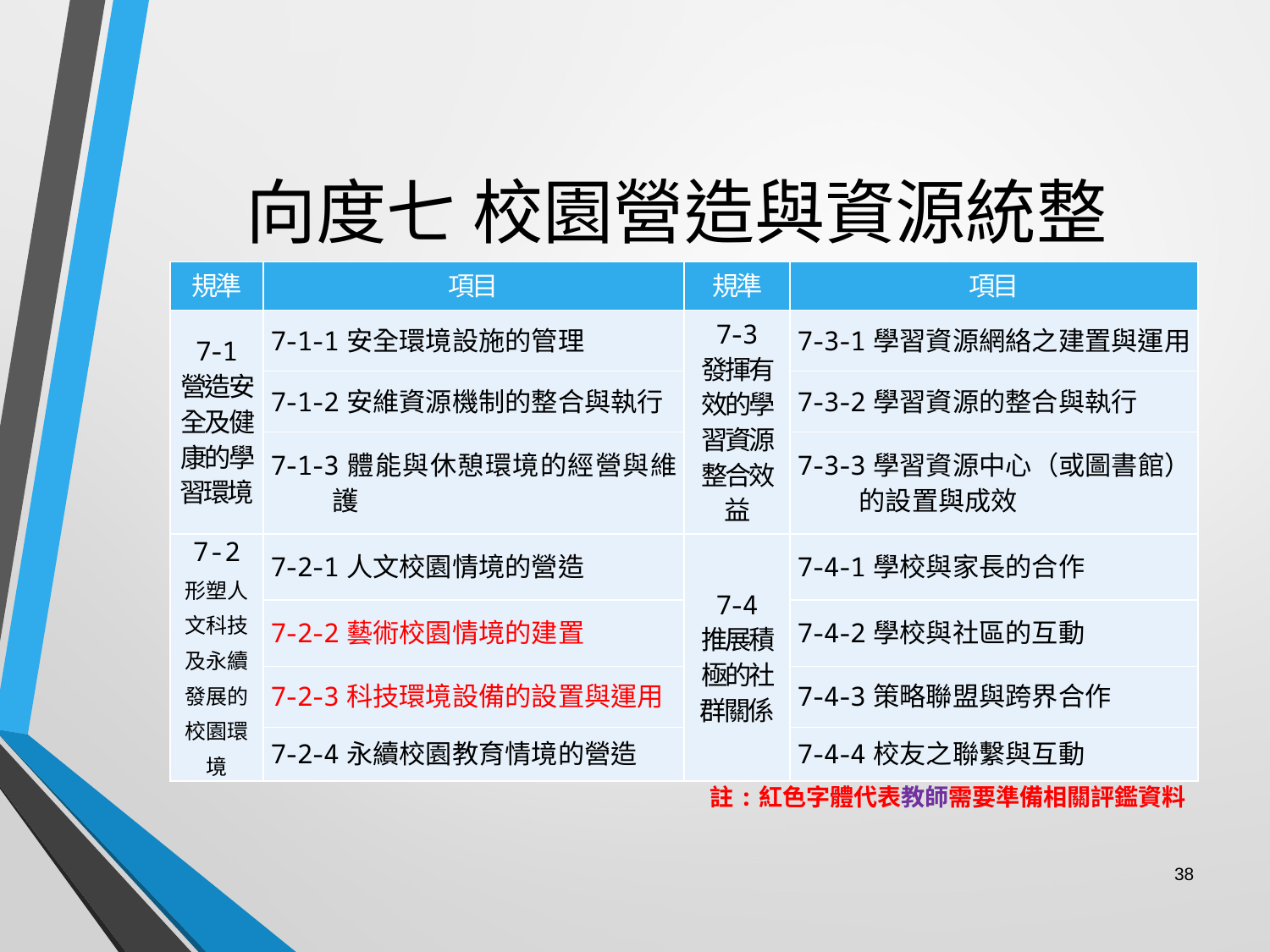

# 向度七 校園營造與資源統整
| 規準 | 項目 | 規準 | 項目 |
| --- | --- | --- | --- |
| 7-1 營造安全及健康的學習環境 | 7-1-1安全環境設施的管理 | 7-3 發揮有效的學習資源整合效益 | 7-3-1學習資源網絡之建置與運用 |
|  | 7-1-2安維資源機制的整合與執行 |  | 7-3-2學習資源的整合與執行 |
|  | 7-1-3體能與休憩環境的經營與維護 |  | 7-3-3學習資源中心（或圖書館）的設置與成效 |
| 7-2 形塑人文科技及永續發展的校園環境 | 7-2-1人文校園情境的營造 | 7-4 推展積極的社群關係 | 7-4-1學校與家長的合作 |
|  | 7-2-2藝術校園情境的建置 |  | 7-4-2學校與社區的互動 |
|  | 7-2-3科技環境設備的設置與運用 |  | 7-4-3策略聯盟與跨界合作 |
|  | 7-2-4永續校園教育情境的營造 |  | 7-4-4校友之聯繫與互動 |
註:紅色字體代表教師需要準備相關評鑑資料
38